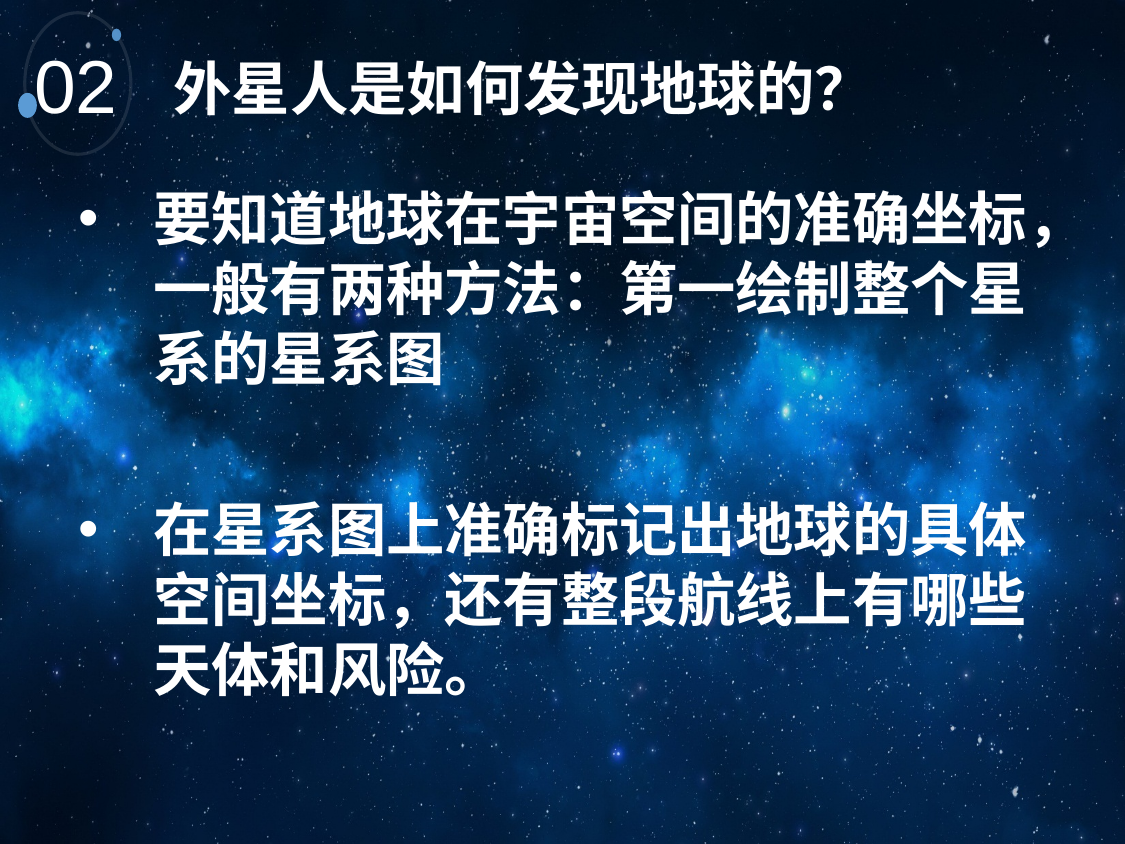

02
外星人是如何发现地球的？
要知道地球在宇宙空间的准确坐标，一般有两种方法：第一绘制整个星系的星系图

在星系图上准确标记出地球的具体空间坐标，还有整段航线上有哪些天体和风险。